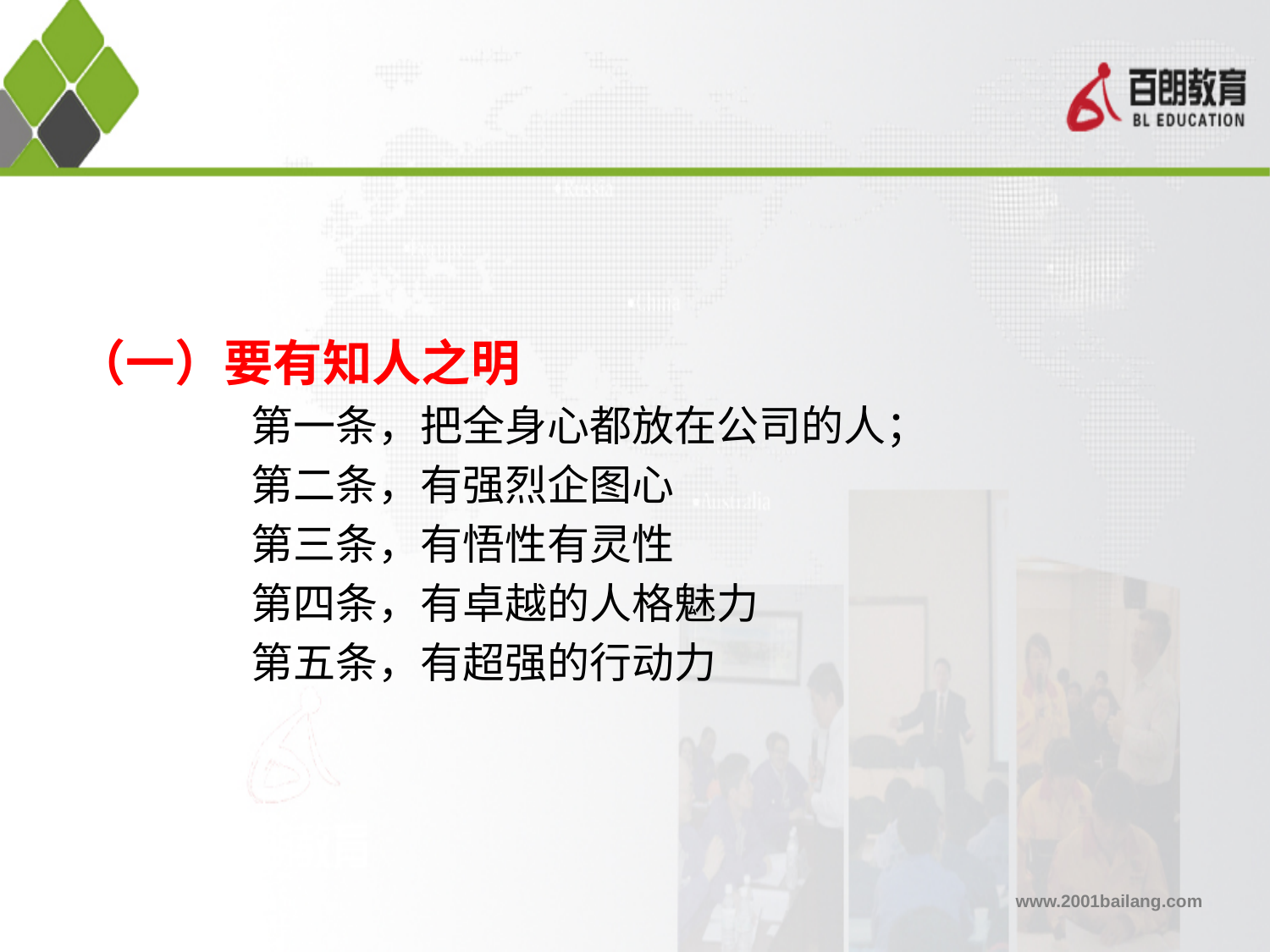

#

（一）要有知人之明
		第一条，把全身心都放在公司的人；
		第二条，有强烈企图心
		第三条，有悟性有灵性
		第四条，有卓越的人格魅力
		第五条，有超强的行动力